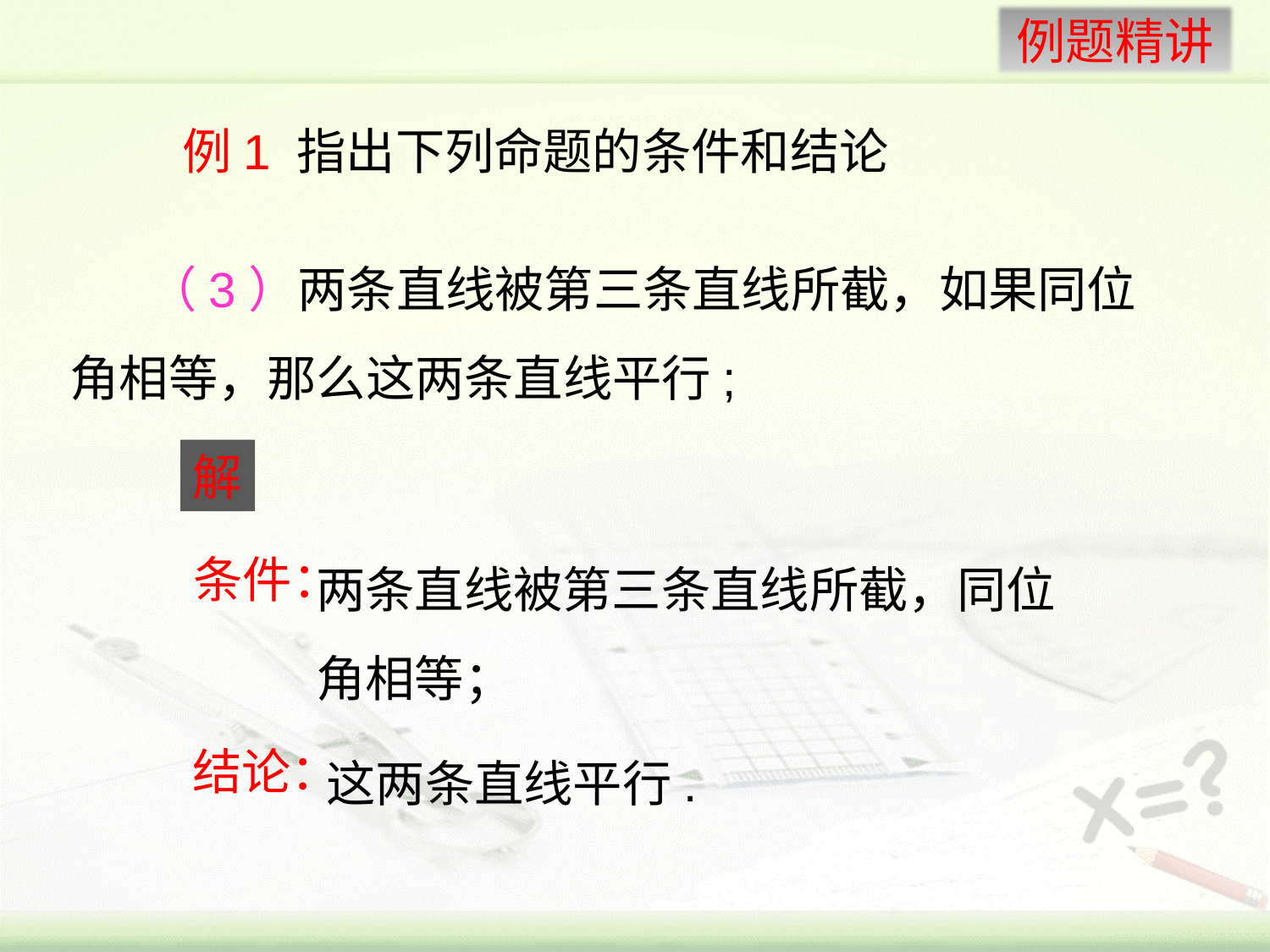

例1 指出下列命题的条件和结论
      （3）两条直线被第三条直线所截，如果同位角相等，那么这两条直线平行;
解
两条直线被第三条直线所截，同位角相等；
条件：
这两条直线平行.
结论：